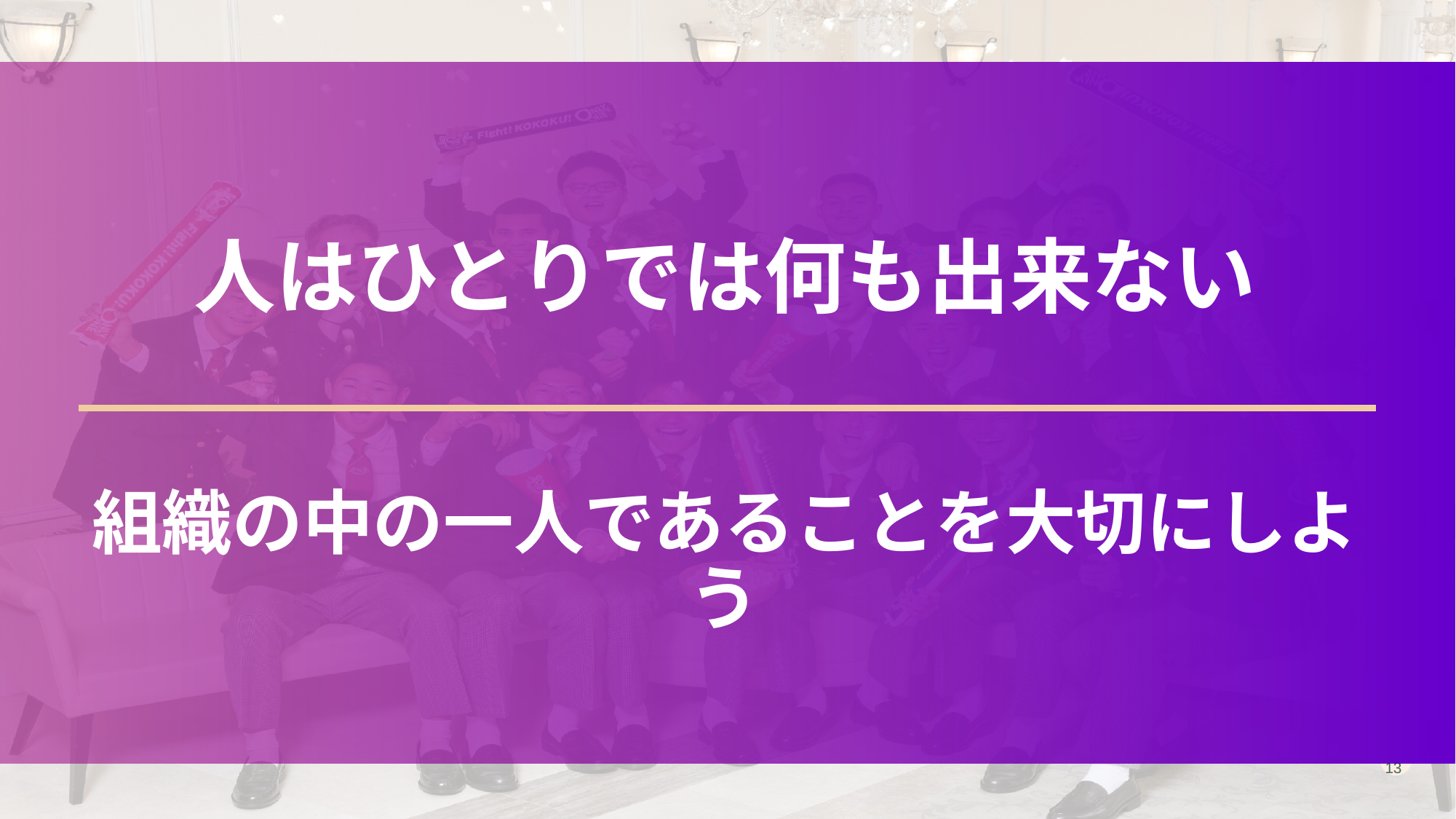

# 人はひとりでは何も出来ない

組織の中の一人であることを大切にしよう
  13